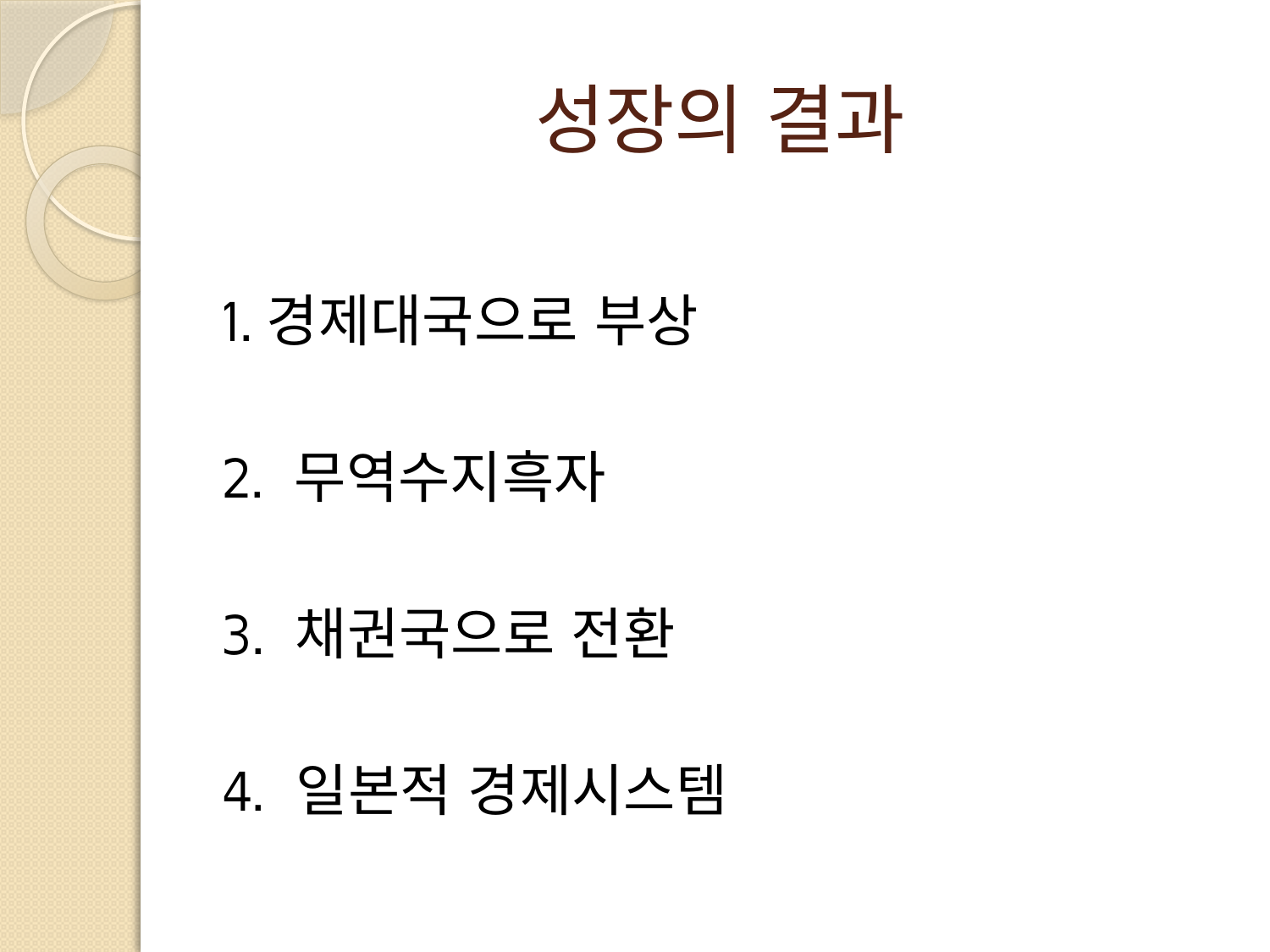

# 성장의 결과

1.경제대국으로 부상

2. 무역수지흑자

3. 채권국으로 전환

4. 일본적 경제시스템